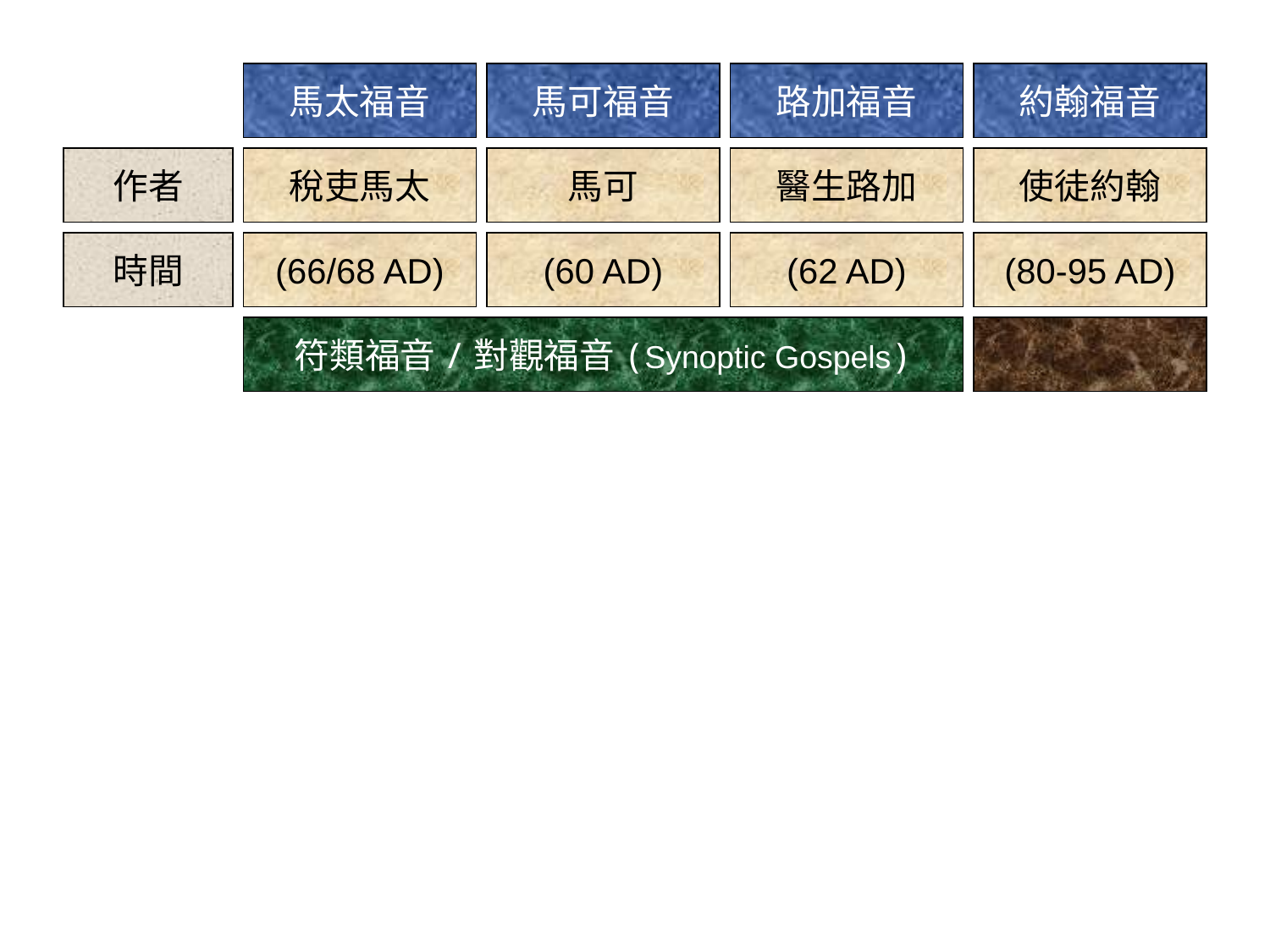

馬太福音
馬可福音
路加福音
約翰福音
作者
稅吏馬太
馬可
醫生路加
使徒約翰
時間
(66/68 AD)
(60 AD)
(62 AD)
(80-95 AD)
符類福音/對觀福音(Synoptic Gospels)